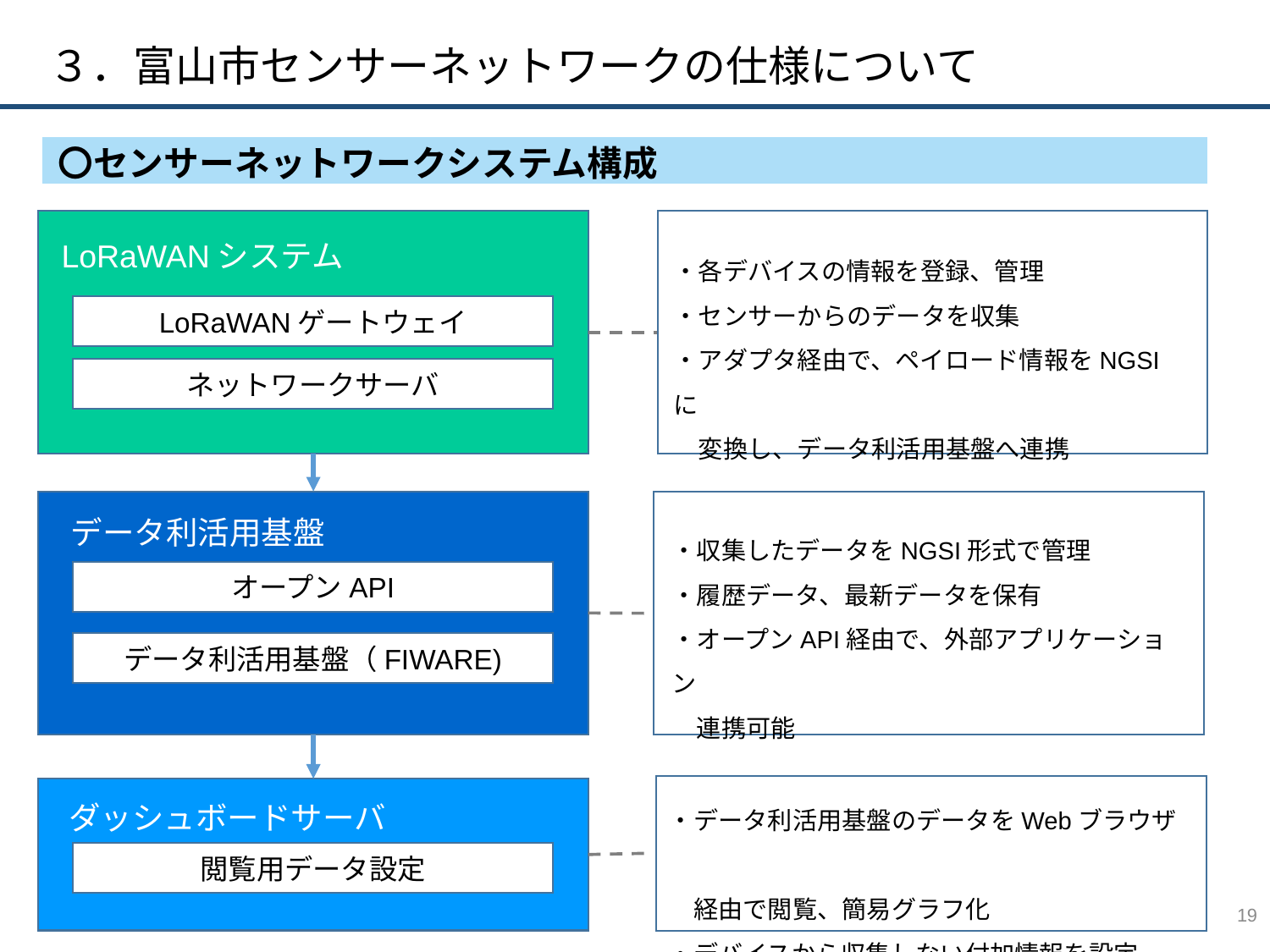

３．富山市センサーネットワークの仕様について
〇センサーネットワークシステム構成

LoRaWANシステム
・各デバイスの情報を登録、管理
・センサーからのデータを収集
・アダプタ経由で、ペイロード情報をNGSIに
　変換し、データ利活用基盤へ連携
LoRaWANゲートウェイ
ネットワークサーバ

データ利活用基盤
・収集したデータをNGSI形式で管理
・履歴データ、最新データを保有
・オープンAPI経由で、外部アプリケーション
　連携可能
オープンAPI
データ利活用基盤（FIWARE)

・データ利活用基盤のデータをWebブラウザ
　経由で閲覧、簡易グラフ化
・デバイスから収集しない付加情報を設定
ダッシュボードサーバ
閲覧用データ設定
19